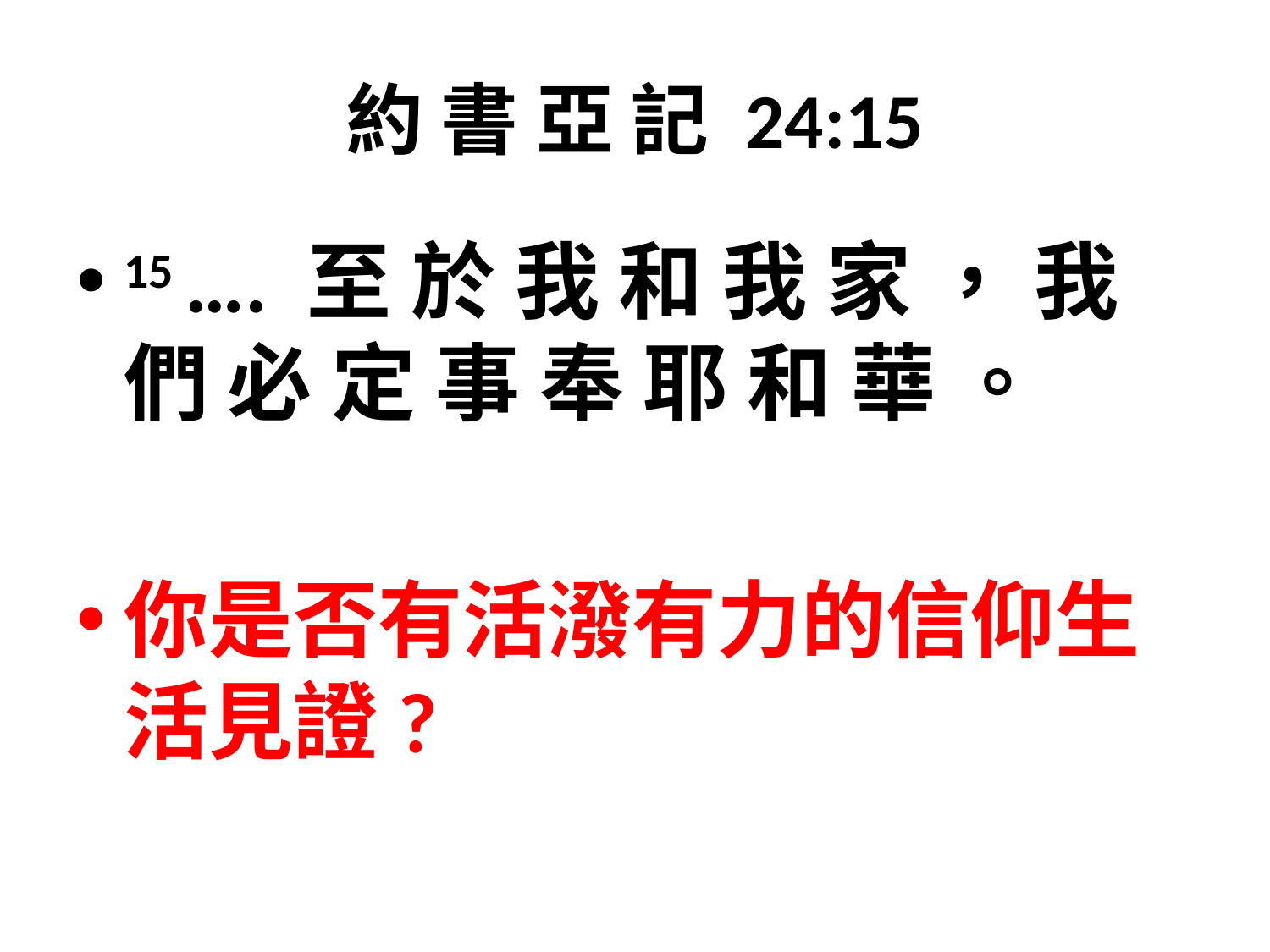

# 約 書 亞 記 24:15
15 …. 至 於 我 和 我 家 ， 我 們 必 定 事 奉 耶 和 華 。

你是否有活潑有力的信仰生活見證?